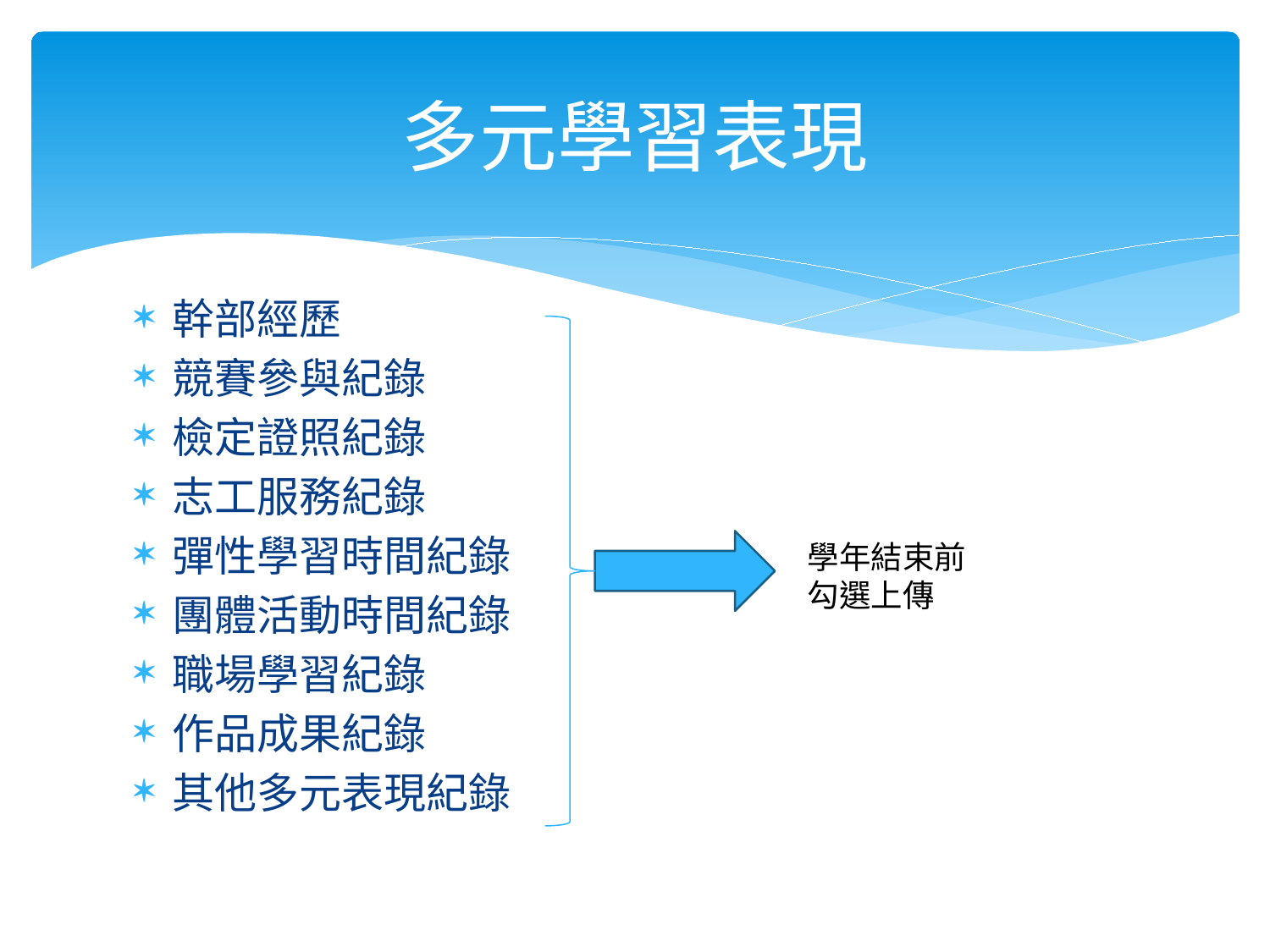

# 多元學習表現
幹部經歷
競賽參與紀錄
檢定證照紀錄
志工服務紀錄
彈性學習時間紀錄
團體活動時間紀錄
職場學習紀錄
作品成果紀錄
其他多元表現紀錄

學年結束前
勾選上傳